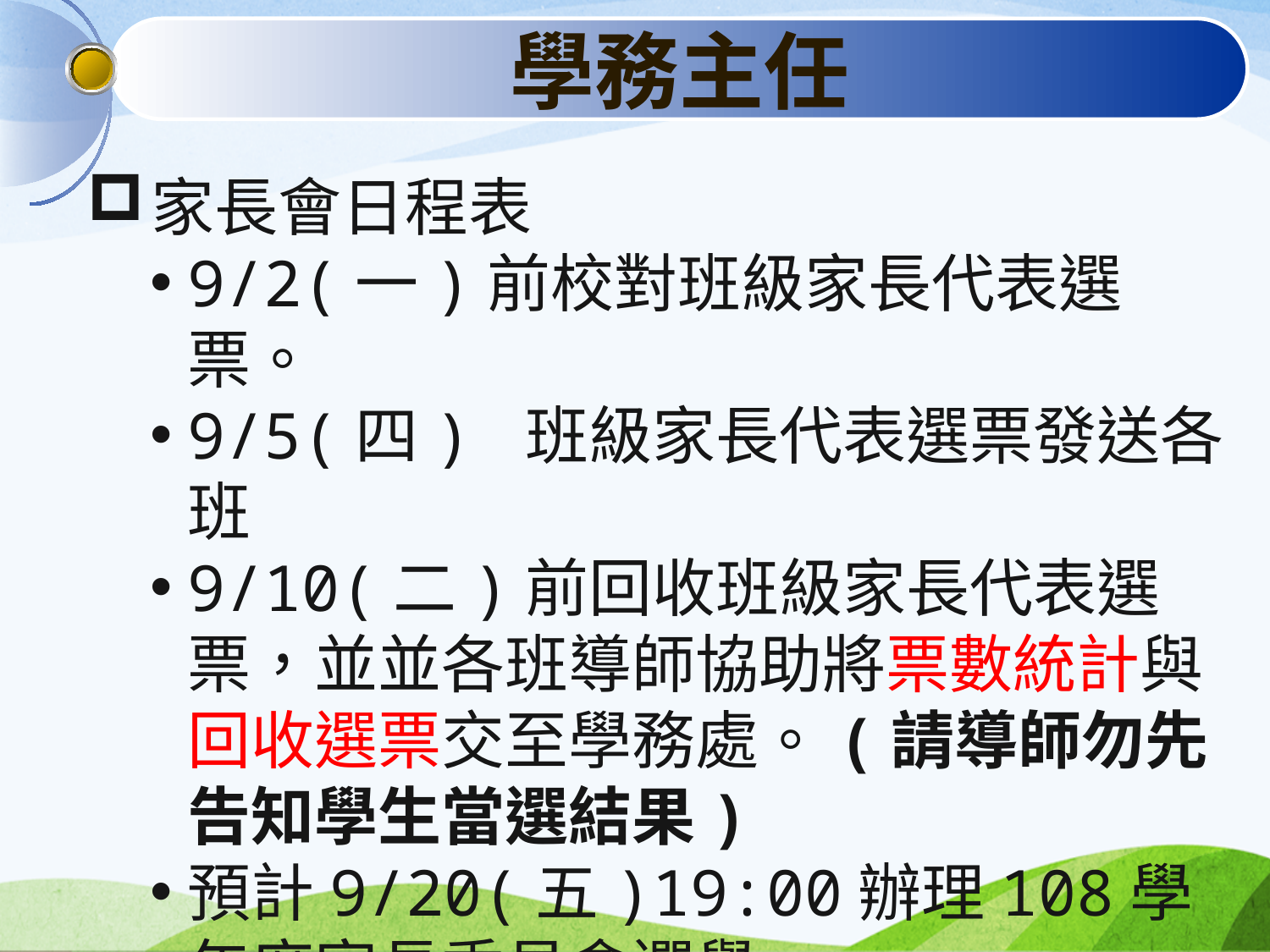

學務主任

家長會日程表
9/2(一)前校對班級家長代表選票。
9/5(四) 班級家長代表選票發送各班
9/10(二)前回收班級家長代表選票，並並各班導師協助將票數統計與回收選票交至學務處。(請導師勿先告知學生當選結果)
預計9/20(五)19:00辦理108學年度家長委員會選舉